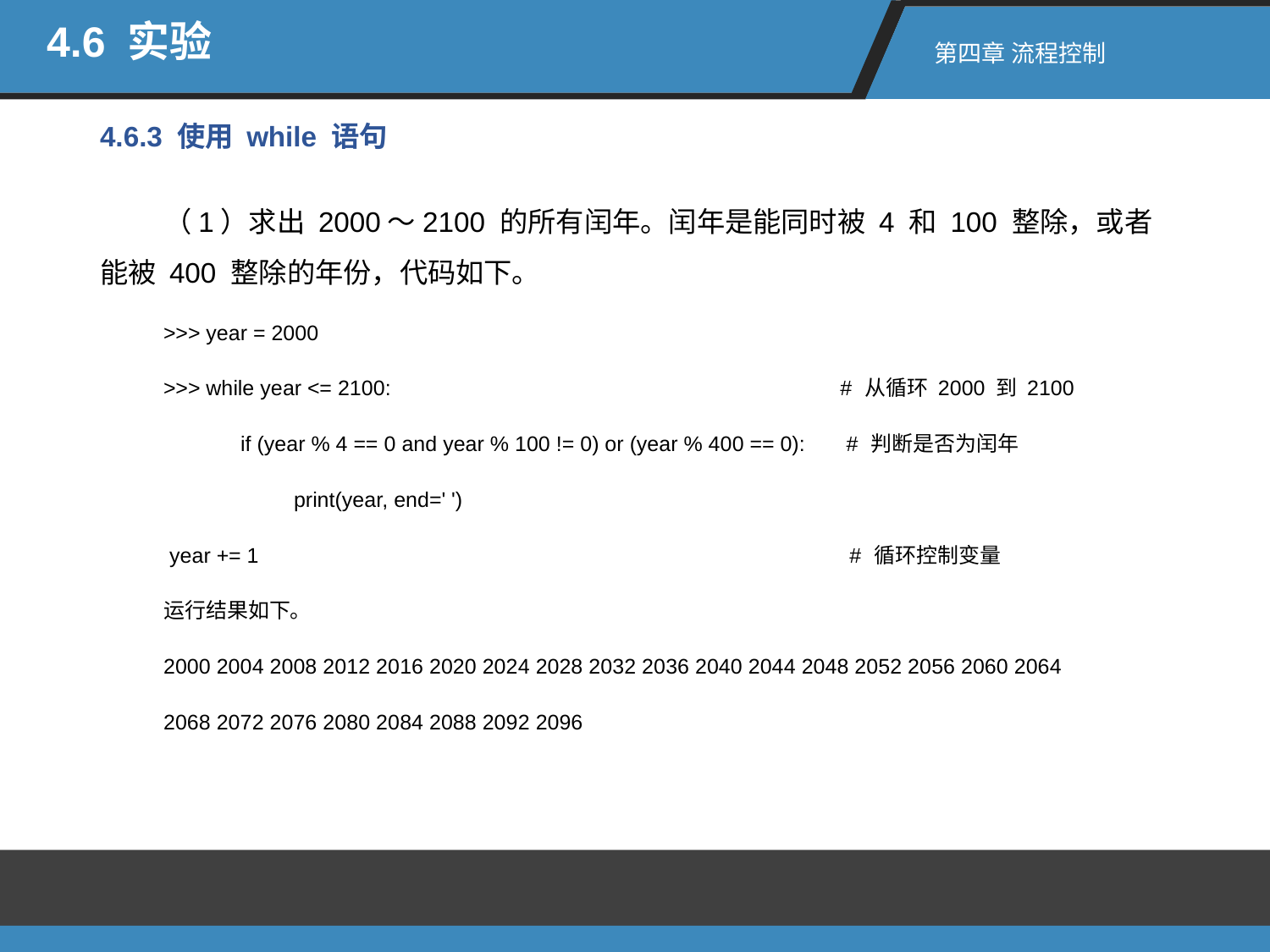

4.6 实验
第四章 流程控制
4.6.3 使用 while 语句
（1）求出 2000～2100 的所有闰年。闰年是能同时被 4 和 100 整除，或者能被 400 整除的年份，代码如下。
>>> year = 2000
>>> while year <= 2100:                                                                            # 从循环 2000 到 2100
             if (year % 4 == 0 and year % 100 != 0) or (year % 400 == 0):       # 判断是否为闰年
                      print(year, end=' ')
 year += 1                                                                                                    # 循环控制变量
运行结果如下。
2000 2004 2008 2012 2016 2020 2024 2028 2032 2036 2040 2044 2048 2052 2056 2060 2064
2068 2072 2076 2080 2084 2088 2092 2096